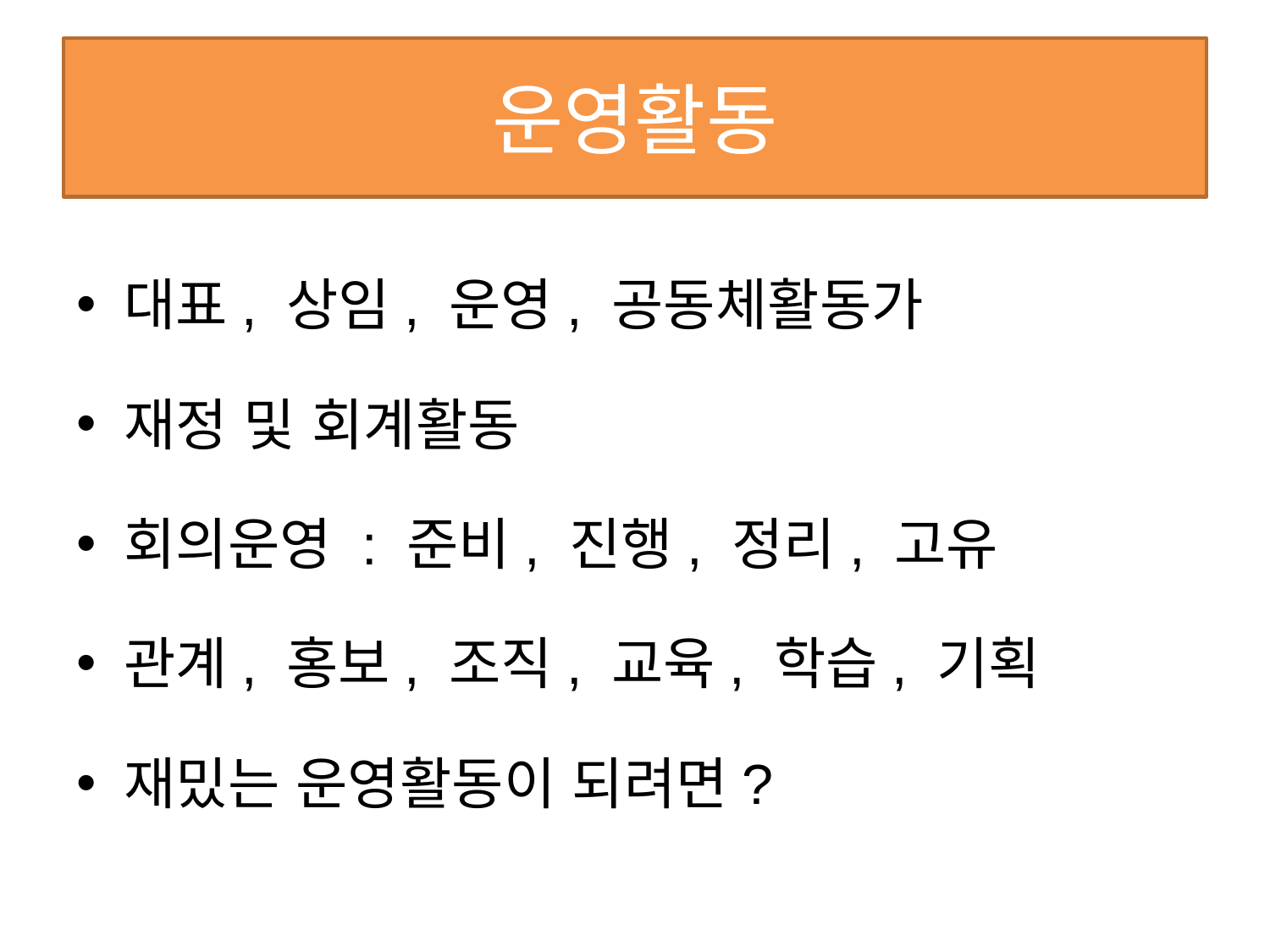

# 운영활동
대표, 상임, 운영, 공동체활동가
재정 및 회계활동
회의운영 : 준비, 진행, 정리, 고유
관계, 홍보, 조직, 교육, 학습, 기획
재밌는 운영활동이 되려면?